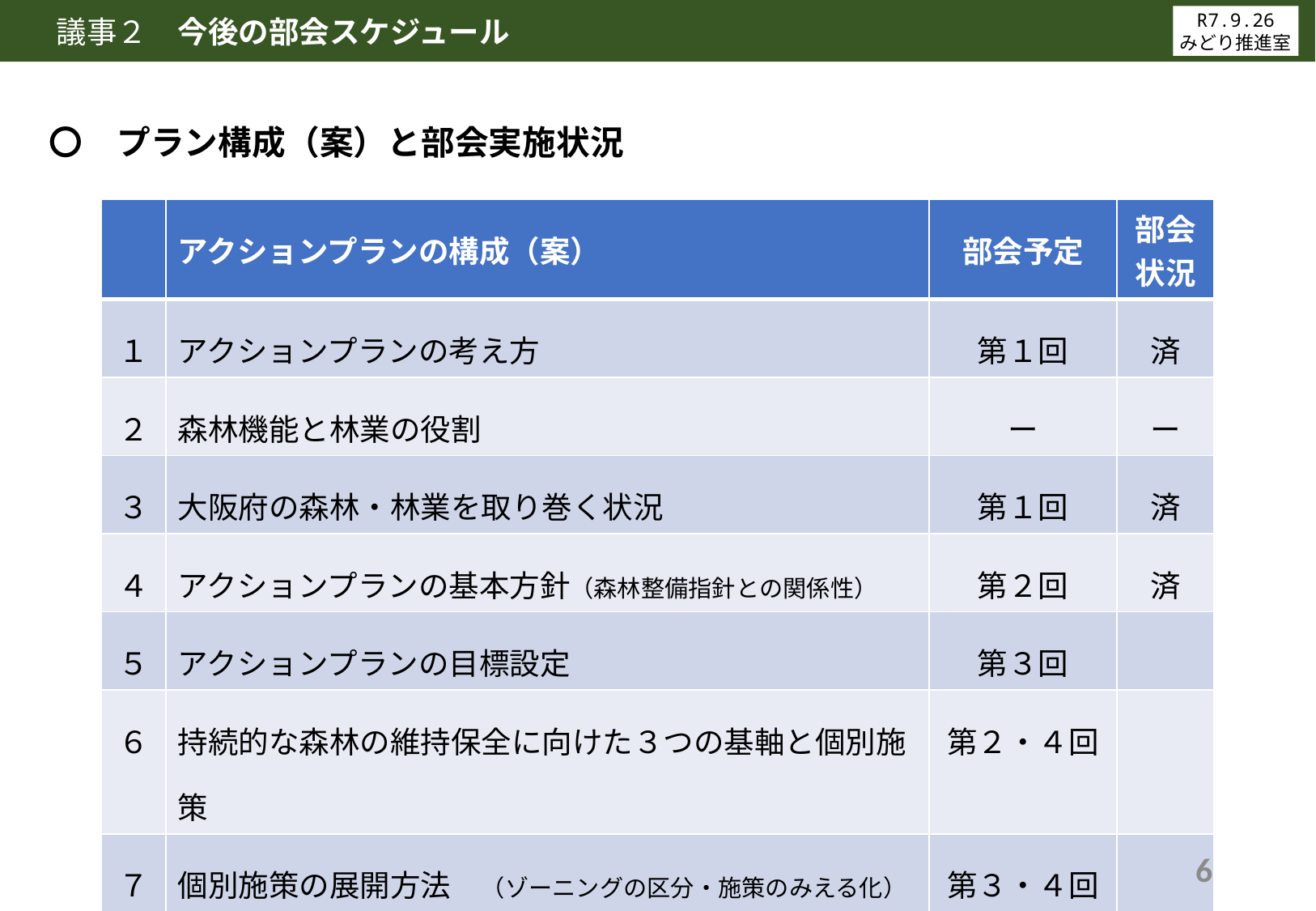

議事２　今後の部会スケジュール
R7.9.26
みどり推進室
　〇　プラン構成（案）と部会実施状況
|  | アクションプランの構成（案） | 部会予定 | 部会 状況 |
| --- | --- | --- | --- |
| １ | アクションプランの考え方 | 第１回 | 済 |
| ２ | 森林機能と林業の役割 | ー | ー |
| ３ | 大阪府の森林・林業を取り巻く状況 | 第１回 | 済 |
| ４ | アクションプランの基本方針（森林整備指針との関係性） | 第２回 | 済 |
| ５ | アクションプランの目標設定 | 第３回 |  |
| ６ | 持続的な森林の維持保全に向けた３つの基軸と個別施策 | 第２・４回 |  |
| ７ | 個別施策の展開方法　（ゾーニングの区分・施策のみえる化） | 第３・４回 |  |
| ８ | 目標達成に向けた成果指標 | 第５回 |  |
| ９ | 取組みスケジュール、進捗管理 | 第５回 |  |
6